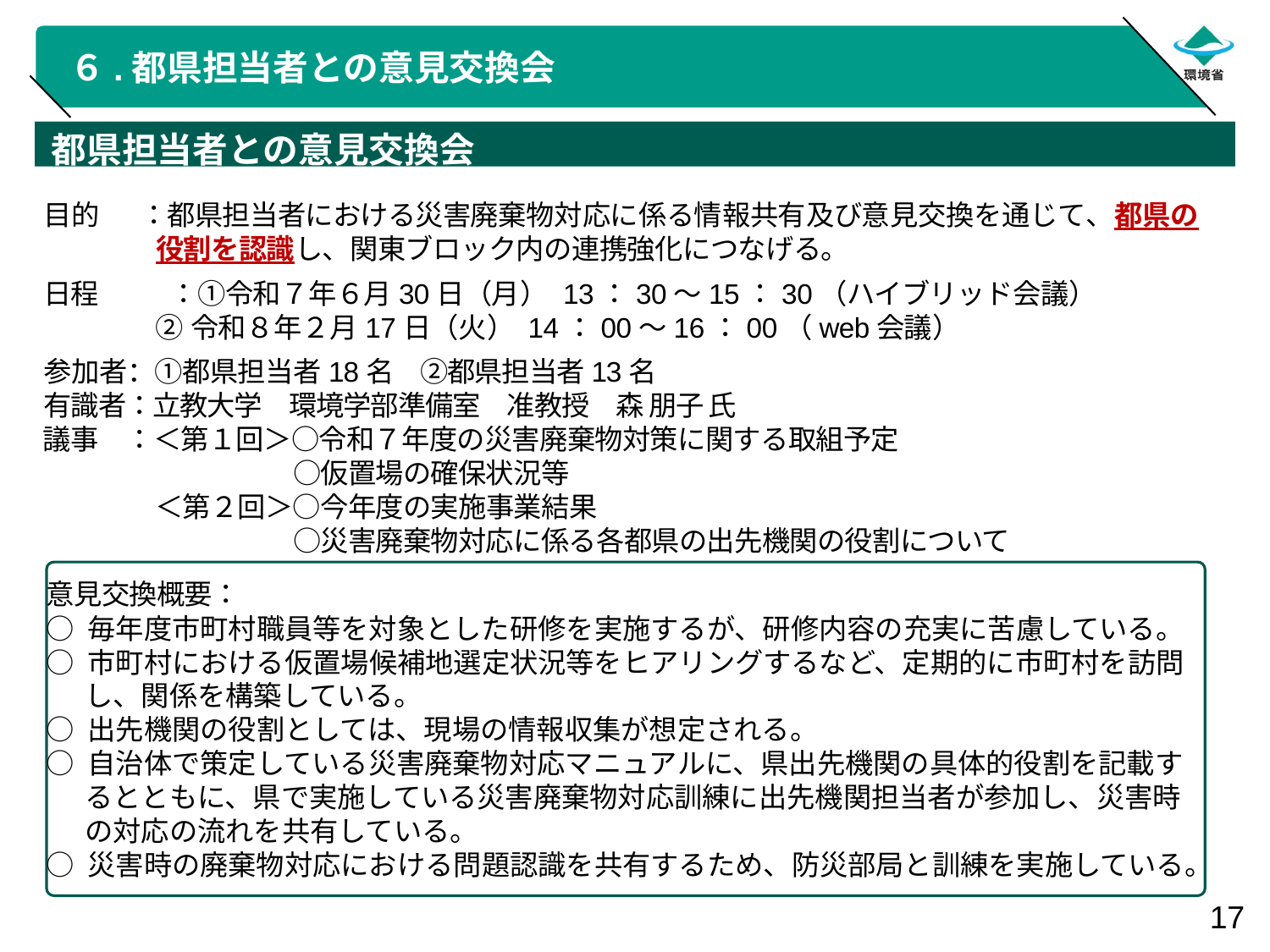

# ６.都県担当者との意見交換会
 都県担当者との意見交換会
目的	：都県担当者における災害廃棄物対応に係る情報共有及び意見交換を通じて、都県の
役割を認識し、関東ブロック内の連携強化につなげる。
日程	：①令和７年６月30日（月） 13：30～15：30（ハイブリッド会議）
②令和８年２月17日（火） 14：00～16：00（web会議）
参加者：①都県担当者18名　②都県担当者13名
有識者：立教大学　環境学部準備室　准教授　森 朋子 氏
議事　：＜第１回＞○令和７年度の災害廃棄物対策に関する取組予定
○仮置場の確保状況等
＜第２回＞○今年度の実施事業結果
○災害廃棄物対応に係る各都県の出先機関の役割について
意見交換概要：
○ 毎年度市町村職員等を対象とした研修を実施するが、研修内容の充実に苦慮している。
○ 市町村における仮置場候補地選定状況等をヒアリングするなど、定期的に市町村を訪問
     し、関係を構築している。
○ 出先機関の役割としては、現場の情報収集が想定される。
○ 自治体で策定している災害廃棄物対応マニュアルに、県出先機関の具体的役割を記載す
     るとともに、県で実施している災害廃棄物対応訓練に出先機関担当者が参加し、災害時
     の対応の流れを共有している。
○ 災害時の廃棄物対応における問題認識を共有するため、防災部局と訓練を実施している。